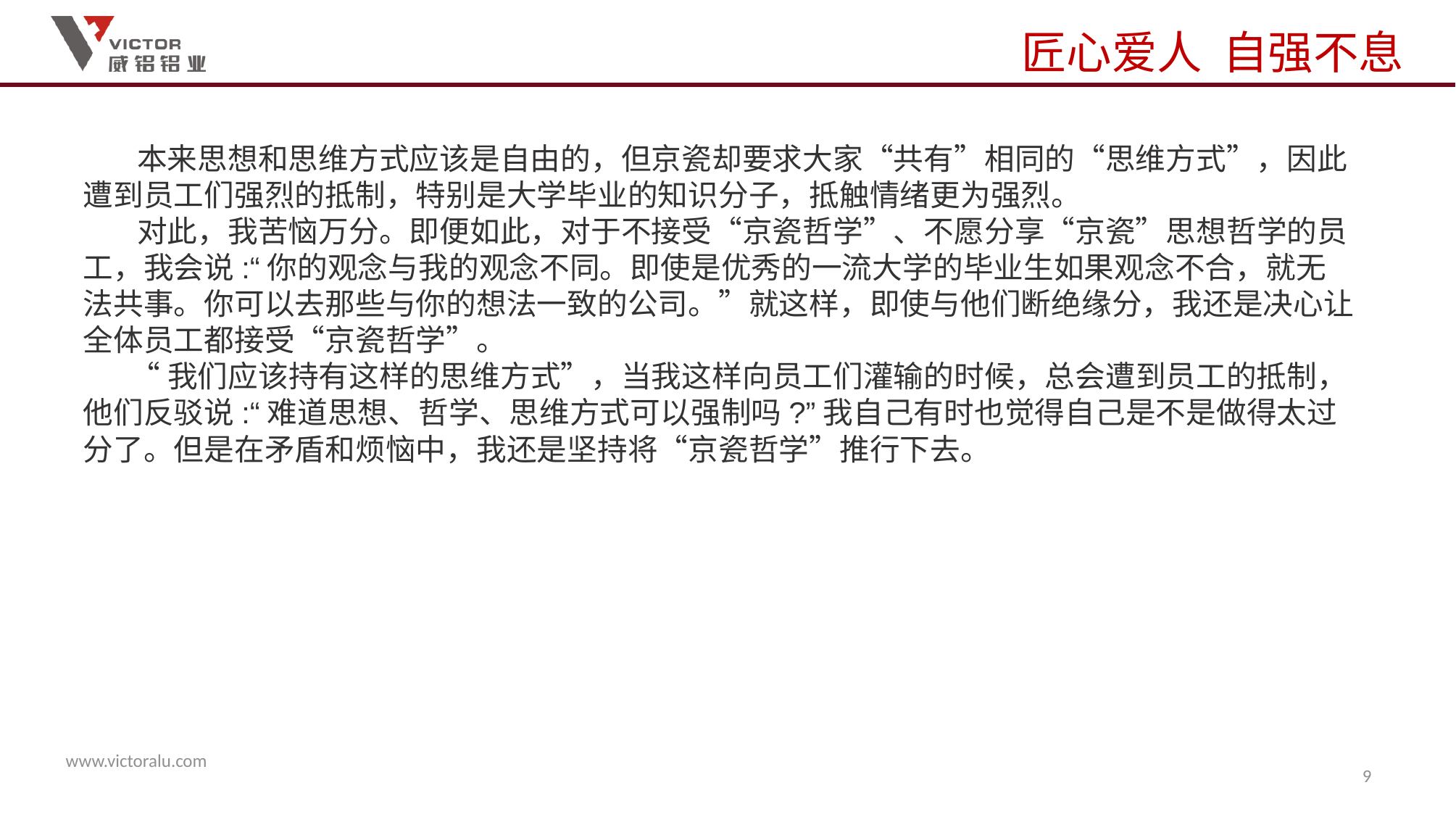

本来思想和思维方式应该是自由的，但京瓷却要求大家“共有”相同的“思维方式”，因此遭到员工们强烈的抵制，特别是大学毕业的知识分子，抵触情绪更为强烈。
       对此，我苦恼万分。即便如此，对于不接受“京瓷哲学”、不愿分享“京瓷”思想哲学的员工，我会说:“你的观念与我的观念不同。即使是优秀的一流大学的毕业生如果观念不合，就无法共事。你可以去那些与你的想法一致的公司。”就这样，即使与他们断绝缘分，我还是决心让全体员工都接受“京瓷哲学”。
       “我们应该持有这样的思维方式”，当我这样向员工们灌输的时候，总会遭到员工的抵制，他们反驳说:“难道思想、哲学、思维方式可以强制吗?”我自己有时也觉得自己是不是做得太过分了。但是在矛盾和烦恼中，我还是坚持将“京瓷哲学”推行下去。

9